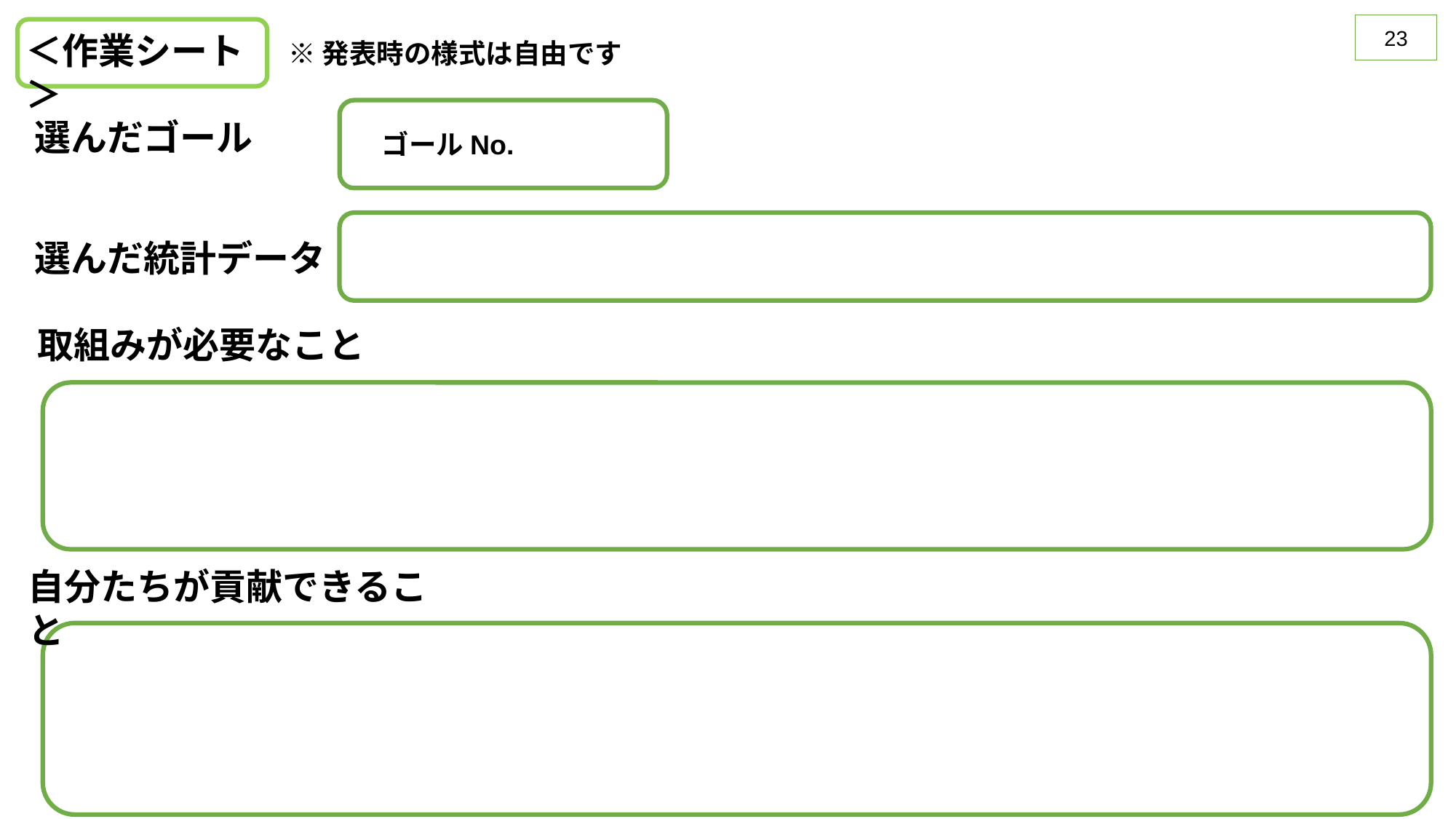

23

※発表時の様式は自由です
＜作業シート＞
　ゴールNo.
選んだゴール

選んだ統計データ
取組みが必要なこと

自分たちが貢献できること